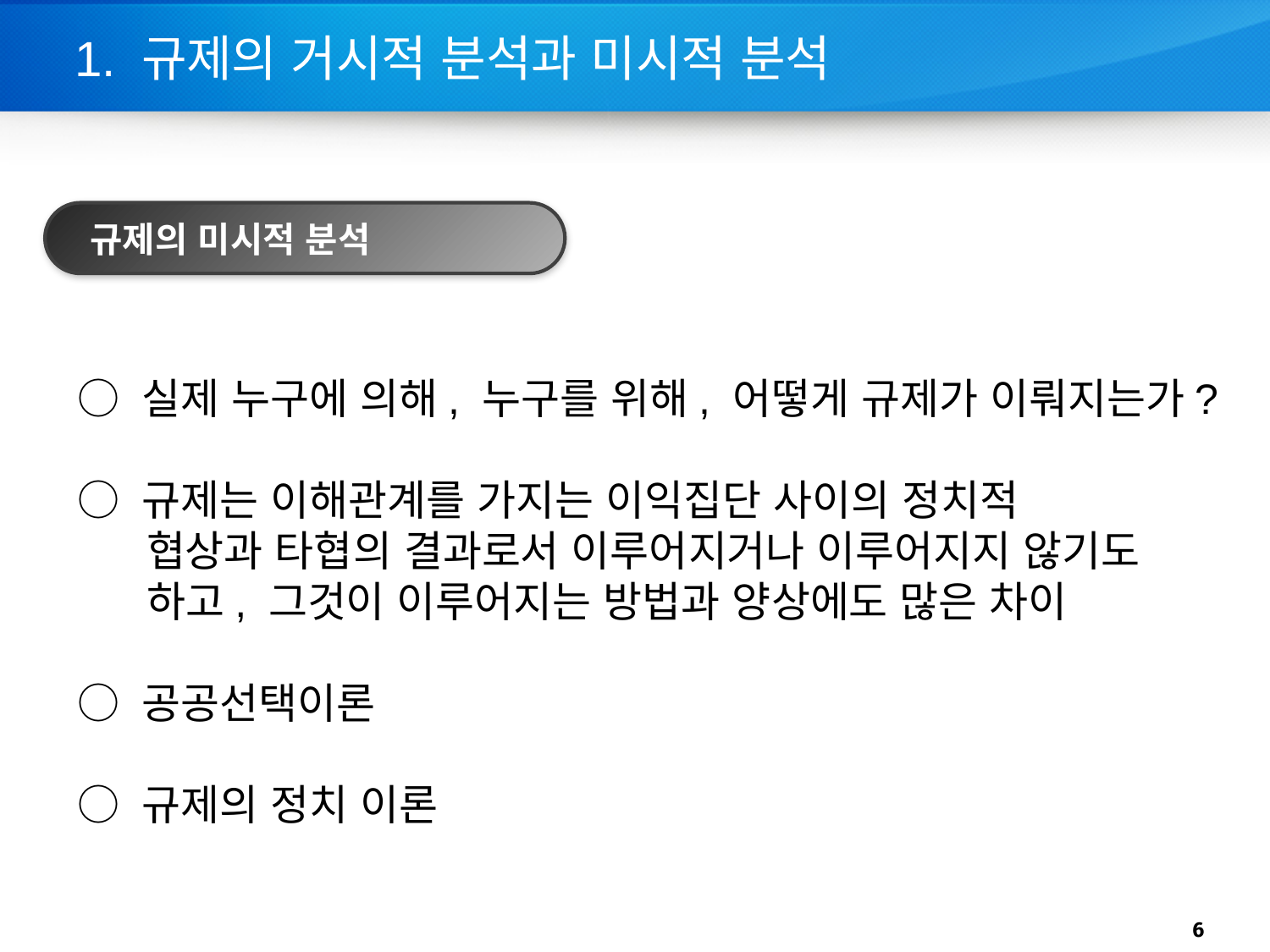

# 1. 규제의 거시적 분석과 미시적 분석
규제의 미시적 분석
○ 실제 누구에 의해, 누구를 위해, 어떻게 규제가 이뤄지는가?

○ 규제는 이해관계를 가지는 이익집단 사이의 정치적
     협상과 타협의 결과로서 이루어지거나 이루어지지 않기도
     하고, 그것이 이루어지는 방법과 양상에도 많은 차이

○ 공공선택이론

○ 규제의 정치 이론